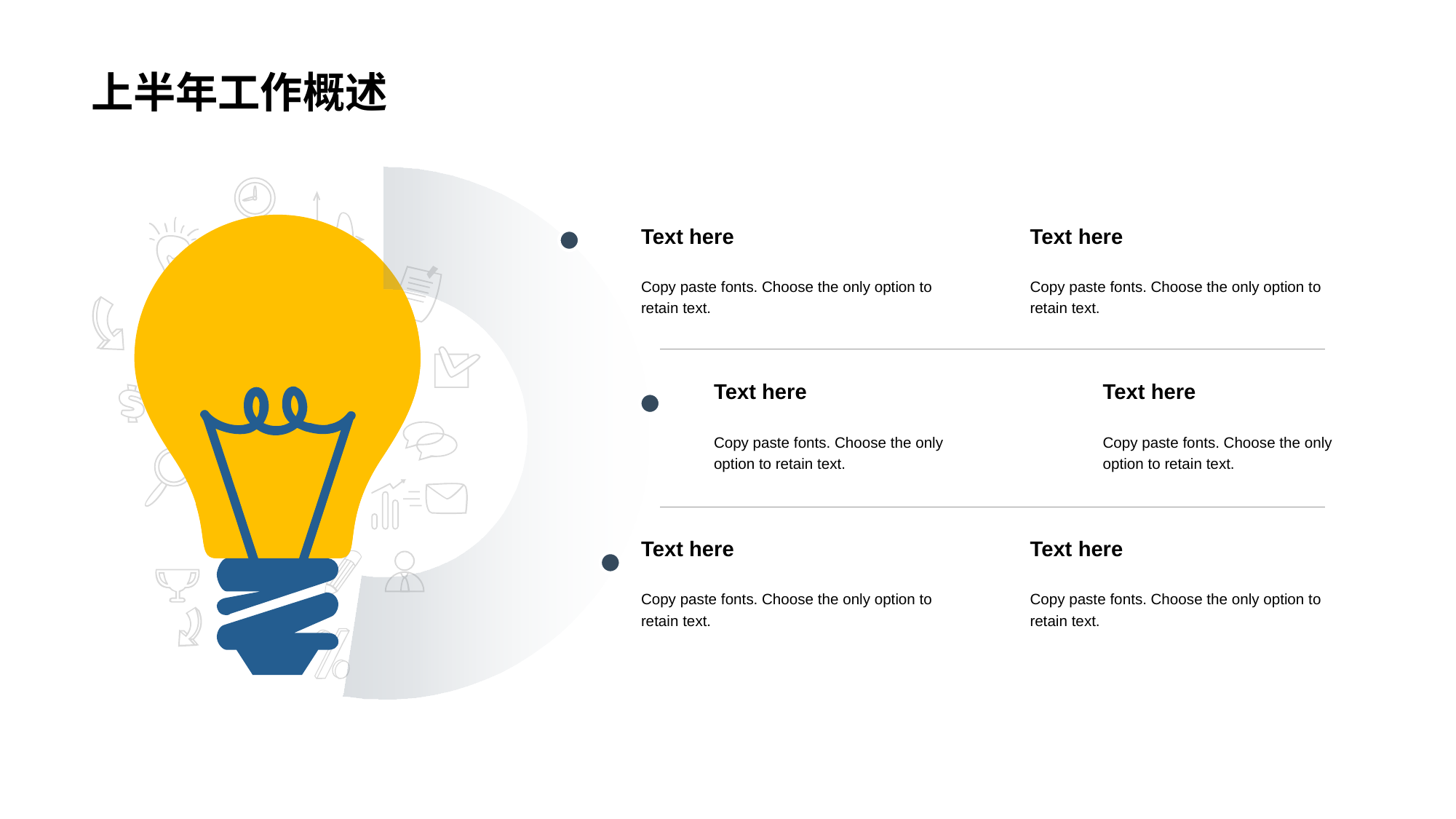

# 上半年工作概述

Text here
Copy paste fonts. Choose the only option to retain text.
Text here
Copy paste fonts. Choose the only option to retain text.
Text here
Copy paste fonts. Choose the only option to retain text.
Text here
Copy paste fonts. Choose the only option to retain text.
Text here
Copy paste fonts. Choose the only option to retain text.
Text here
Copy paste fonts. Choose the only option to retain text.